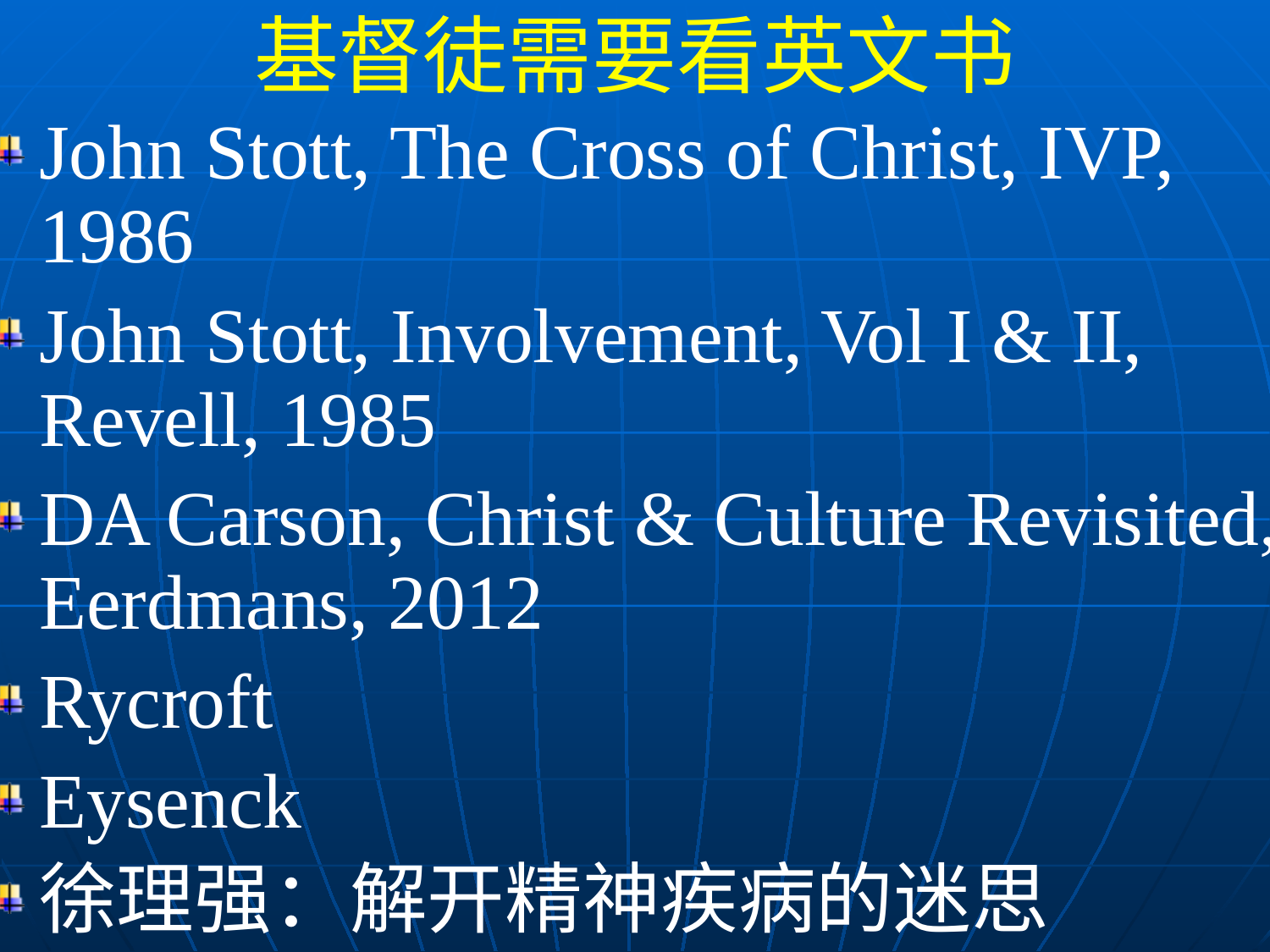

基督徒需要看英文书
John Stott, The Cross of Christ, IVP, 1986
John Stott, Involvement, Vol I & II, Revell, 1985
DA Carson, Christ & Culture Revisited, Eerdmans, 2012
Rycroft
Eysenck
徐理强：解开精神疾病的迷思